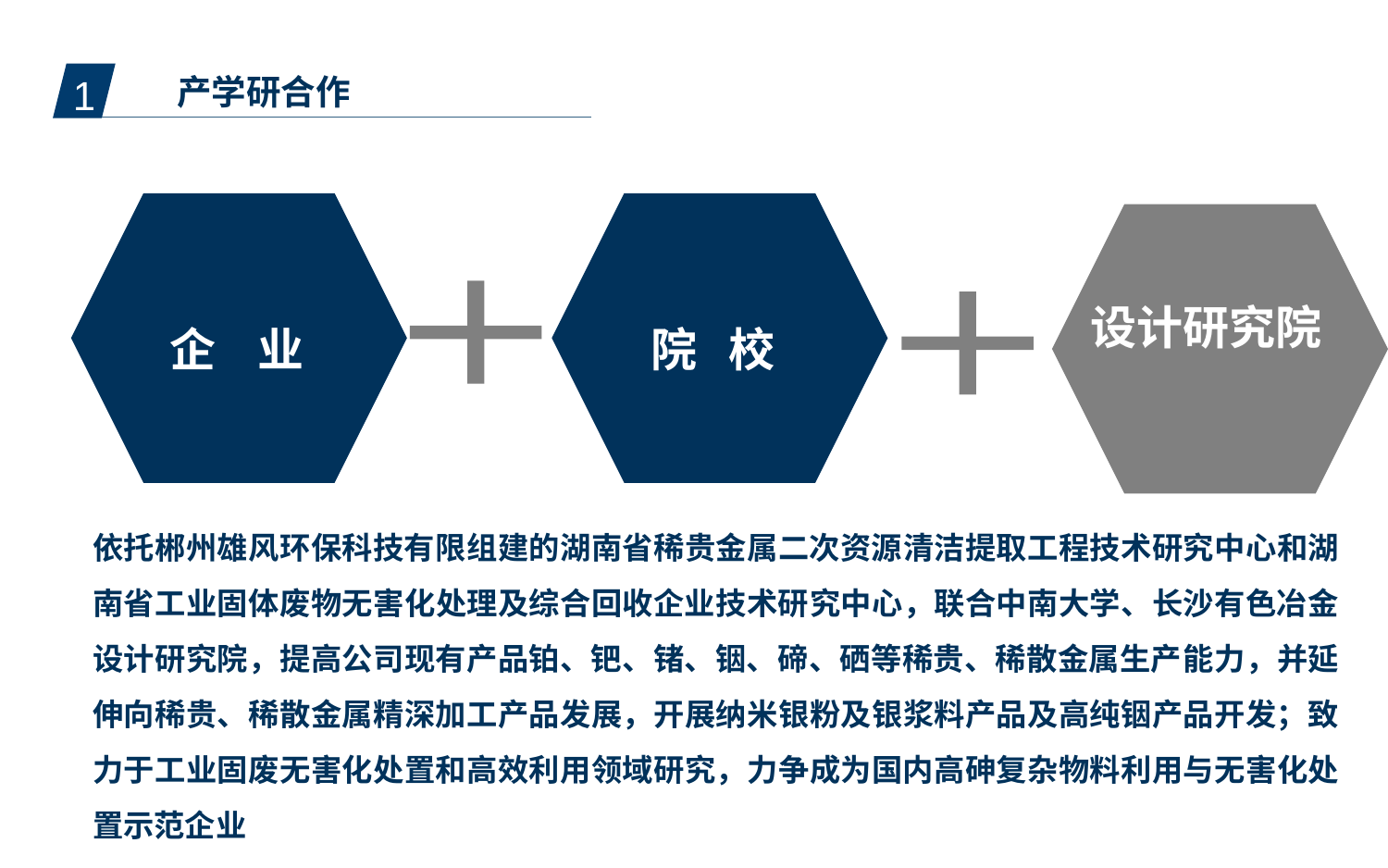

1

产学研合作

设计研究院

    企    业
    院   校
依托郴州雄风环保科技有限组建的湖南省稀贵金属二次资源清洁提取工程技术研究中心和湖南省工业固体废物无害化处理及综合回收企业技术研究中心，联合中南大学、长沙有色冶金设计研究院，提高公司现有产品铂、钯、锗、铟、碲、硒等稀贵、稀散金属生产能力，并延伸向稀贵、稀散金属精深加工产品发展，开展纳米银粉及银浆料产品及高纯铟产品开发；致力于工业固废无害化处置和高效利用领域研究，力争成为国内高砷复杂物料利用与无害化处置示范企业